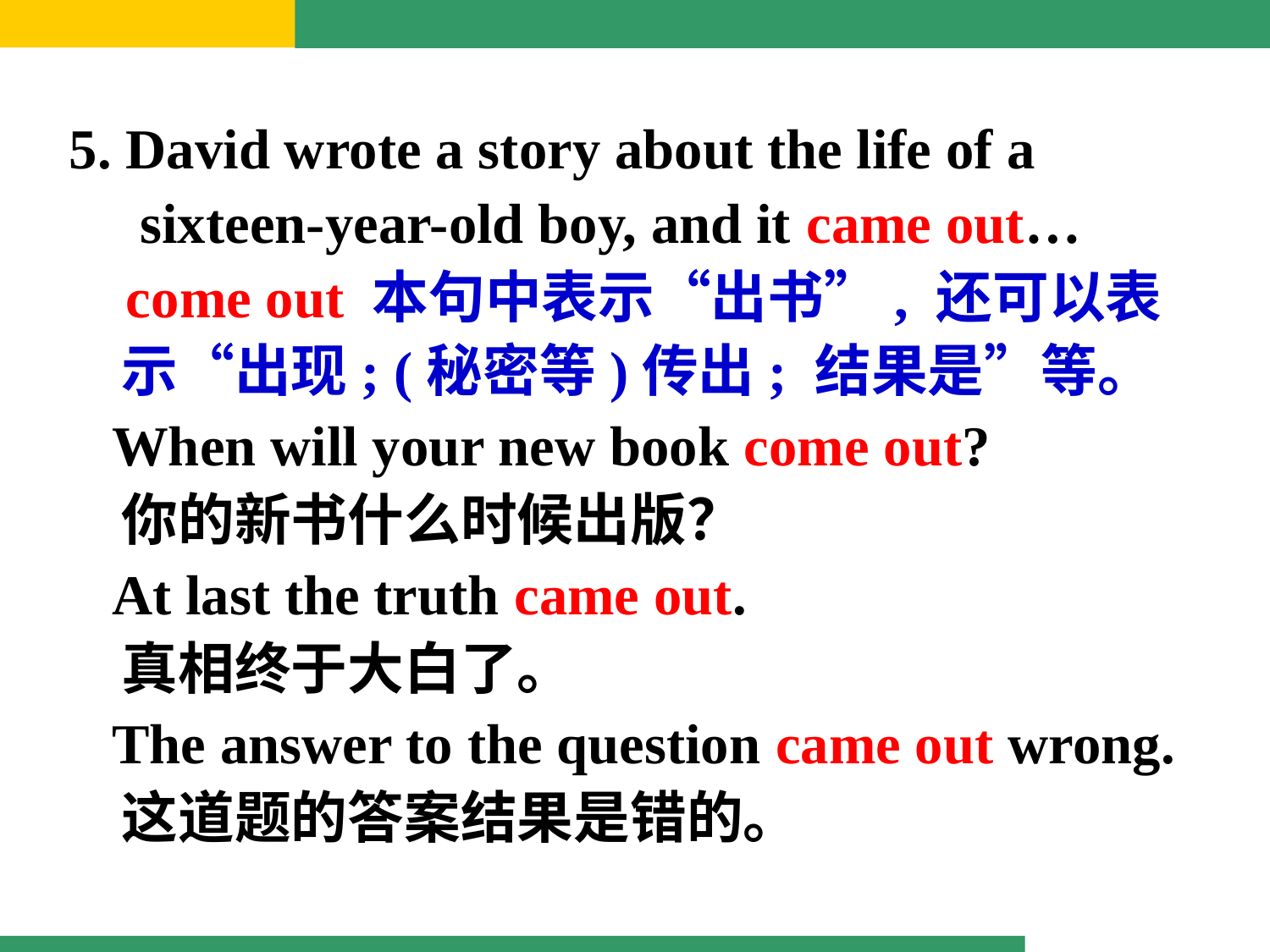

5. David wrote a story about the life of a
     sixteen-year-old boy, and it came out…
    come out 本句中表示“出书”, 还可以表
   示“出现; (秘密等)传出; 结果是”等。
   When will your new book come out?
   你的新书什么时候出版？
   At last the truth came out.
   真相终于大白了。
   The answer to the question came out wrong.
   这道题的答案结果是错的。